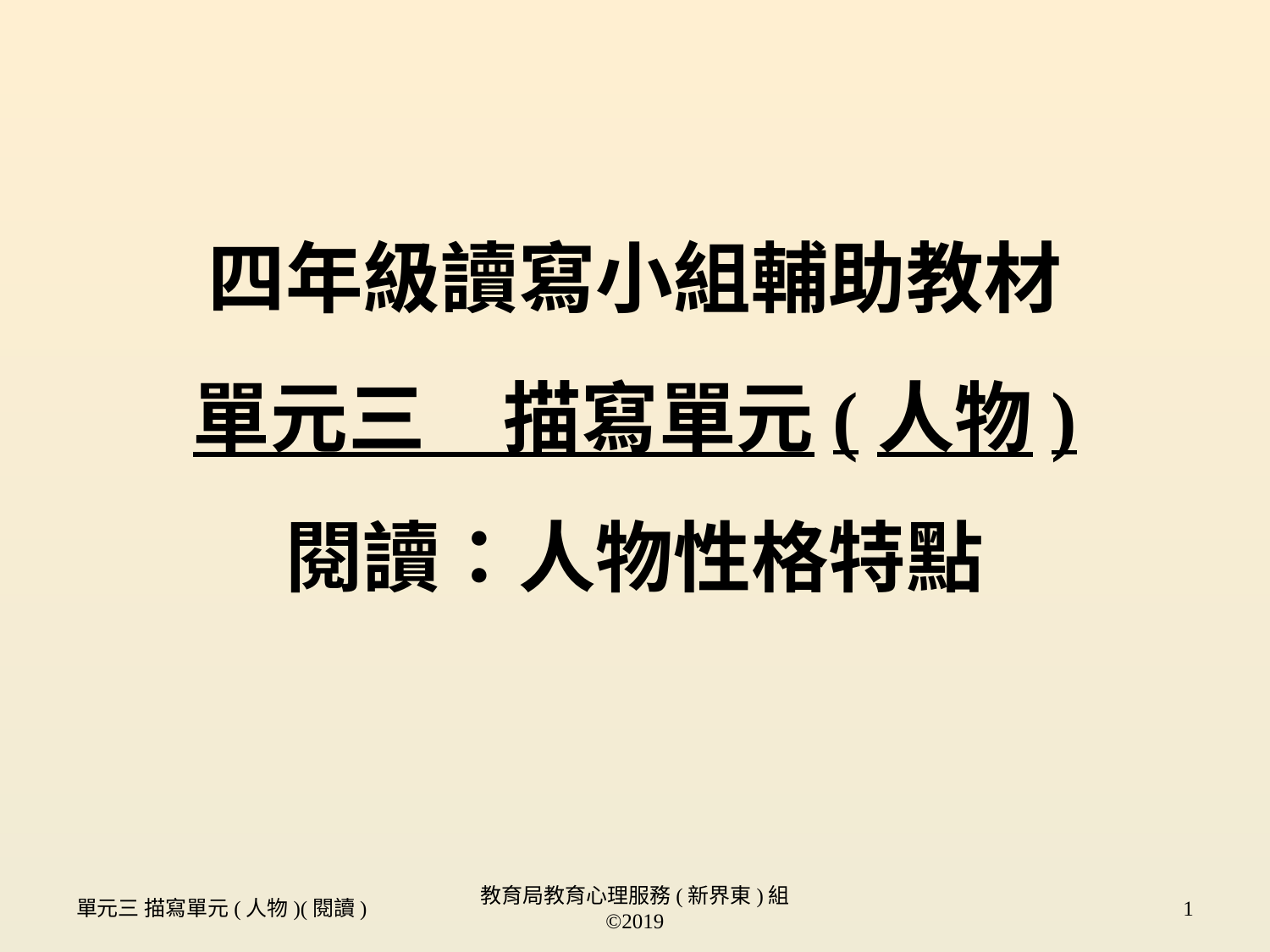

四年級讀寫小組輔助教材
單元三　描寫單元(人物)
閱讀：人物性格特點
單元三 描寫單元(人物)(閱讀)
教育局教育心理服務(新界東)組 ©2019
1